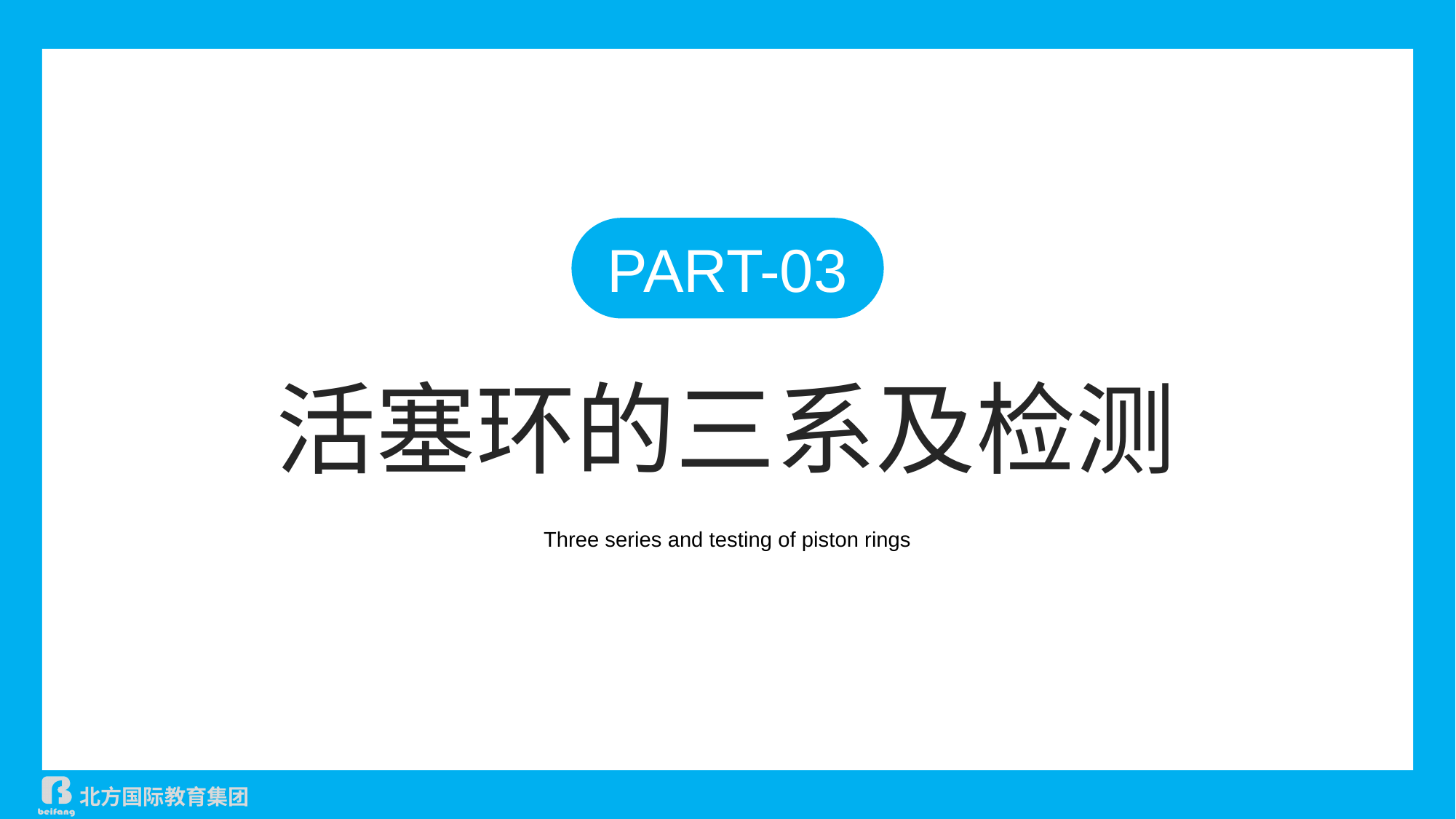

PART-03
活塞环的三系及检测
Three series and testing of piston rings